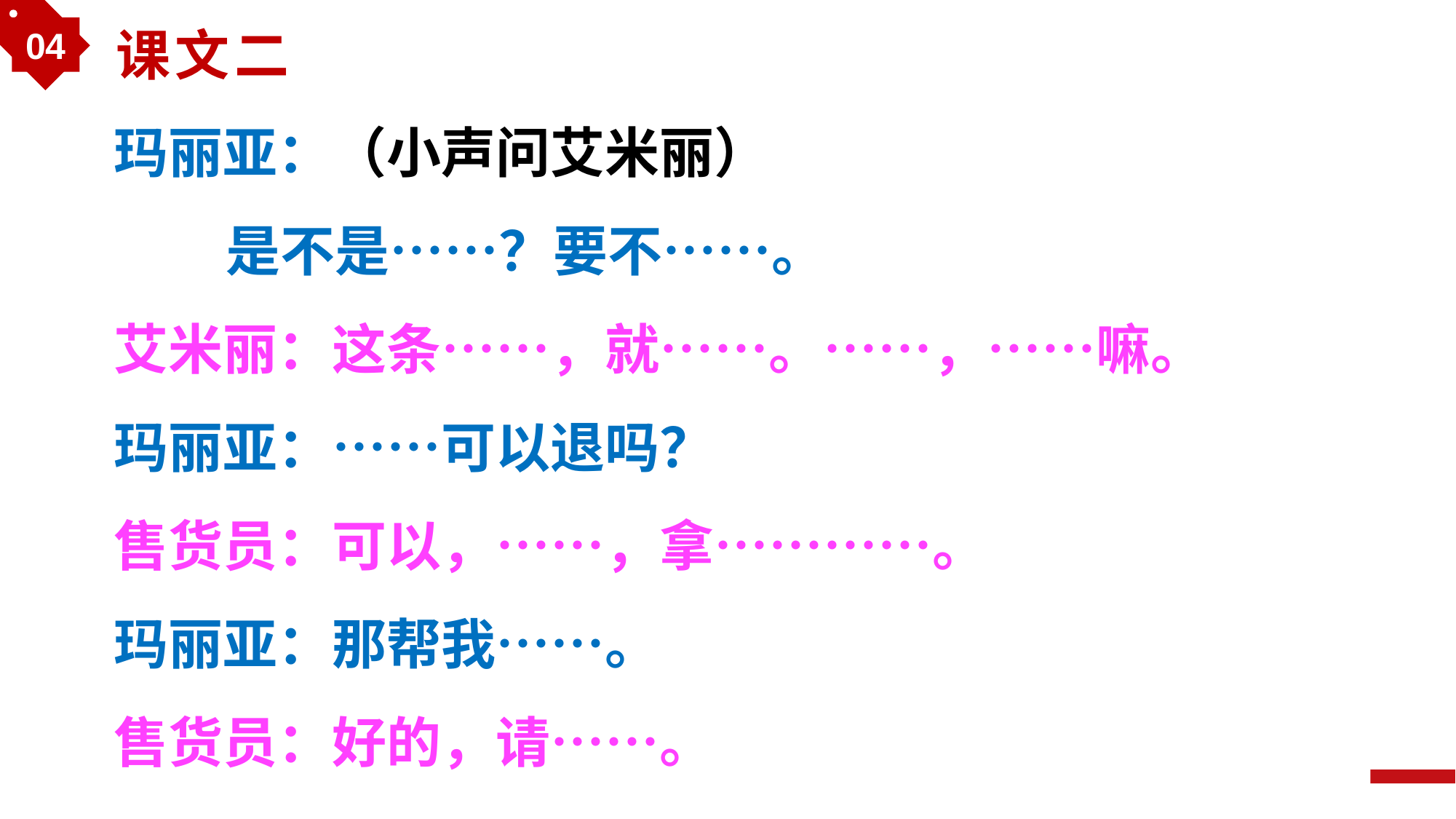

04
课文二
玛丽亚：（小声问艾米丽）
        是不是……？要不……。
艾米丽：这条……，就……。……，……嘛。
玛丽亚：……可以退吗？
售货员：可以，……，拿…………。
玛丽亚：那帮我……。
售货员：好的，请……。